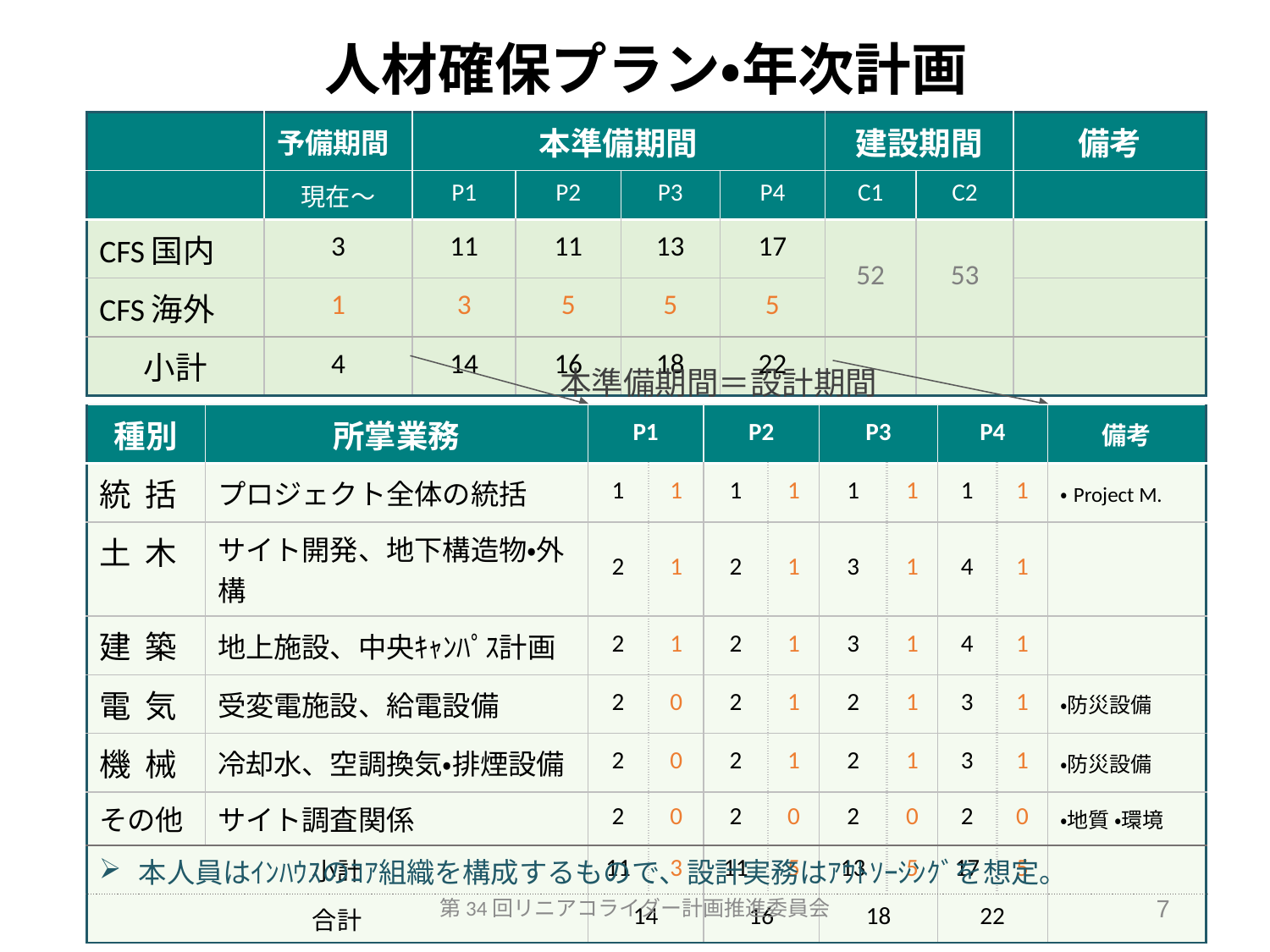

人材確保プラン・年次計画
|  | 予備期間 | 本準備期間 |  |  |  | 建設期間 |  | 備考 |
| --- | --- | --- | --- | --- | --- | --- | --- | --- |
|  | 現在～ | P1 | P2 | P3 | P4 | C1 | C2 |  |
| CFS国内 | 3 | 11 | 11 | 13 | 17 | 52 | 53 |  |
| CFS海外 | 1 | 3 | 5 | 5 | 5 |  |  |  |
| 小計 | 4 | 14 | 16 | 18 | 22 |  |  |  |
本準備期間＝設計期間
| 種別 | 所掌業務 | P1 |  | P2 |  | P3 |  | P4 |  | 備考 |
| --- | --- | --- | --- | --- | --- | --- | --- | --- | --- | --- |
| 統 括 | プロジェクト全体の統括 | 1 | 1 | 1 | 1 | 1 | 1 | 1 | 1 | ・Project M. |
| 土 木 | サイト開発、地下構造物・外構 | 2 | 1 | 2 | 1 | 3 | 1 | 4 | 1 |  |
| 建 築 | 地上施設、中央ｷｬﾝﾊﾟｽ計画 | 2 | 1 | 2 | 1 | 3 | 1 | 4 | 1 |  |
| 電 気 | 受変電施設、給電設備 | 2 | 0 | 2 | 1 | 2 | 1 | 3 | 1 | ・防災設備 |
| 機 械 | 冷却水、空調換気・排煙設備 | 2 | 0 | 2 | 1 | 2 | 1 | 3 | 1 | ・防災設備 |
| その他 | サイト調査関係 | 2 | 0 | 2 | 0 | 2 | 0 | 2 | 0 | ・地質 ・環境 |
| 小計 |  | 11 | 3 | 11 | 5 | 13 | 5 | 17 | 5 |  |
| 合計 |  | 14 |  | 16 |  | 18 |  | 22 |  |  |
本人員はｲﾝﾊｳｽのｺｱ組織を構成するもので、設計実務はｱｳﾄｿｰｼﾝｸﾞを想定。
第34回リニアコライダー計画推進委員会
7